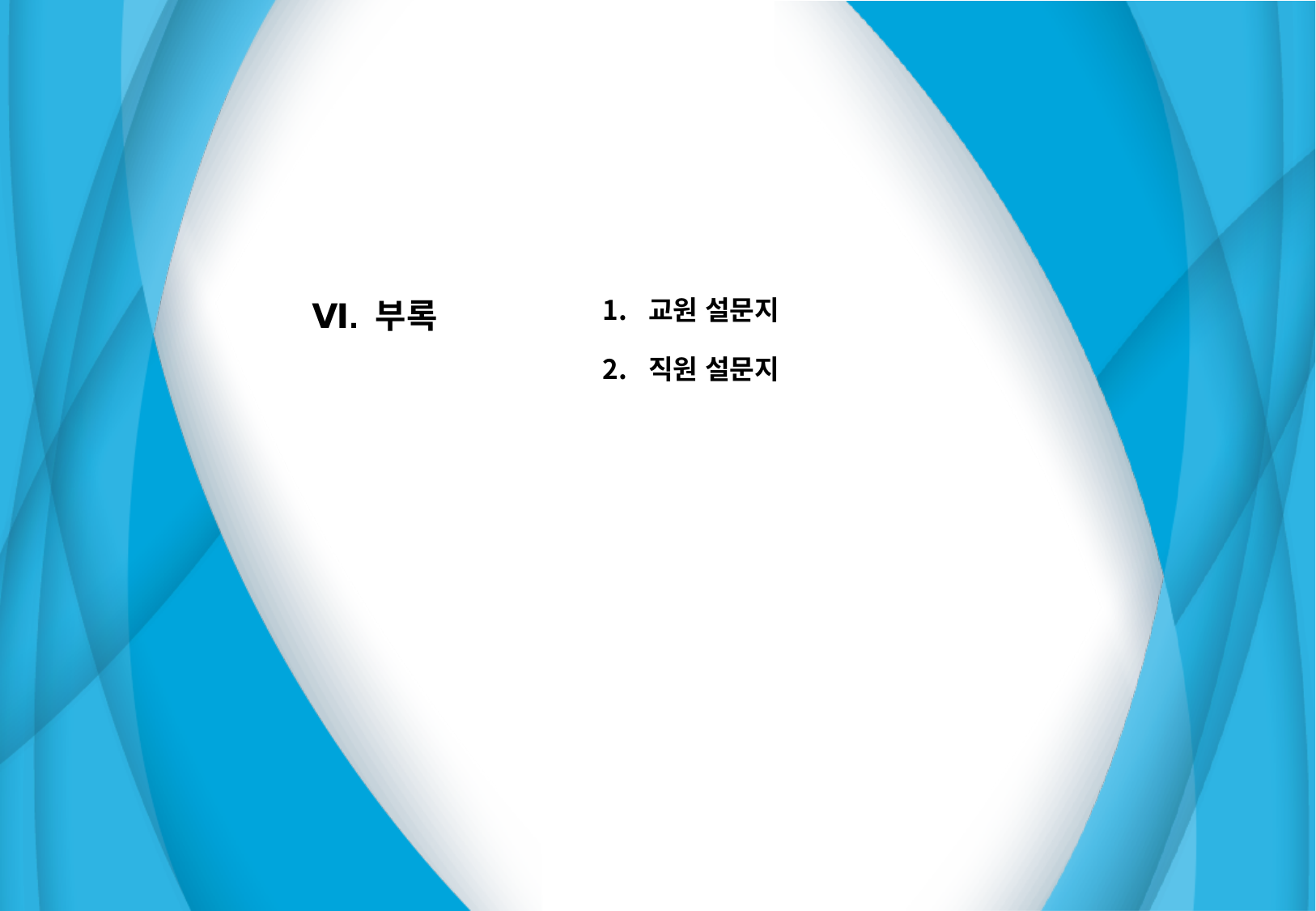

| Ⅵ. 부록 | 교원 설문지 직원 설문지 |
| --- | --- |